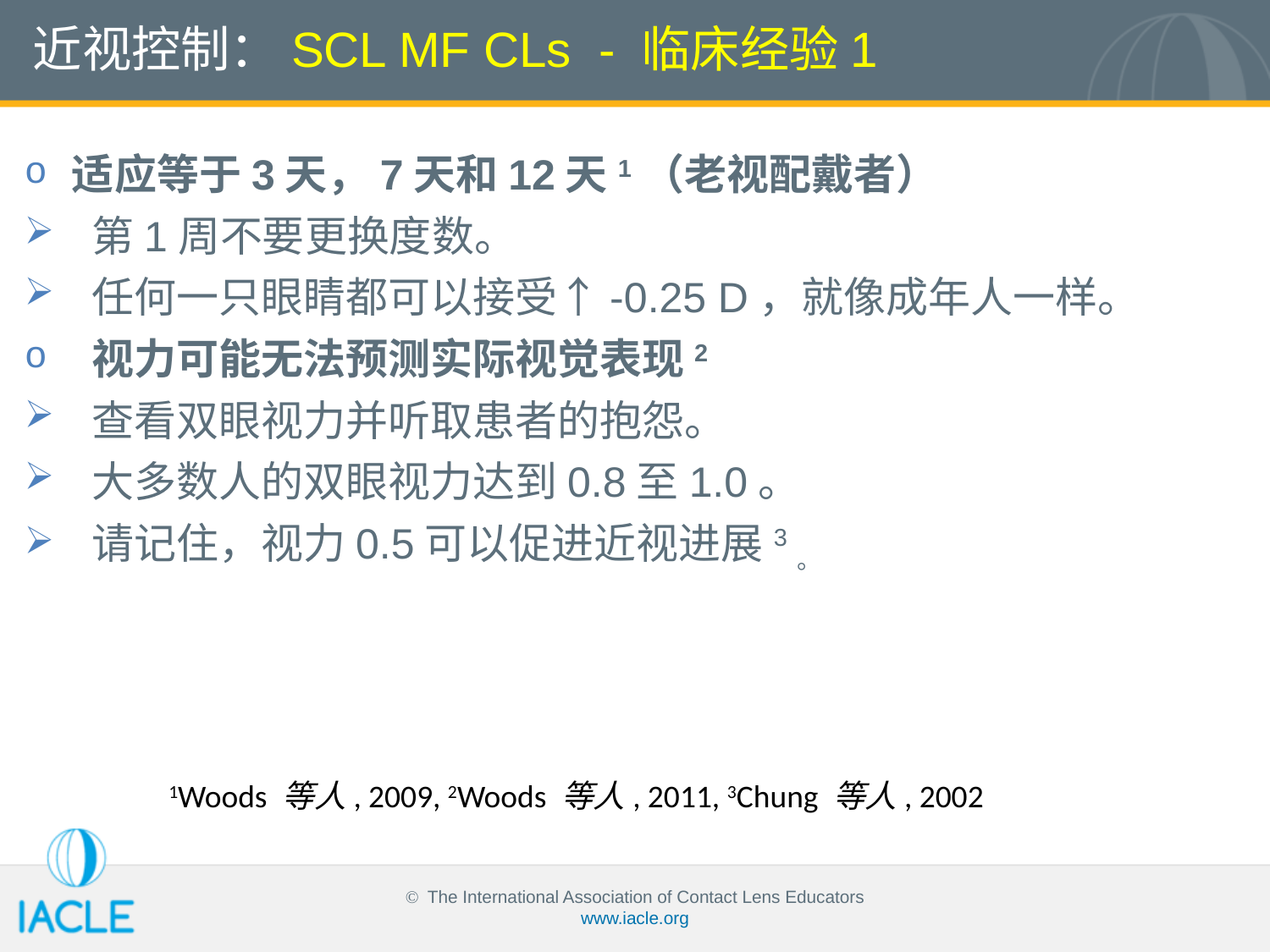

近视控制：SCL MF CLs  - 临床经验1
适应等于3天，7天和12天1（老视配戴者）
 第1周不要更换度数。
 任何一只眼睛都可以接受↑-0.25 D，就像成年人一样。
 视力可能无法预测实际视觉表现2
 查看双眼视力并听取患者的抱怨。
 大多数人的双眼视力达到0.8至1.0。
 请记住，视力0.5可以促进近视进展3。
1Woods 等人, 2009, 2Woods 等人, 2011, 3Chung 等人, 2002